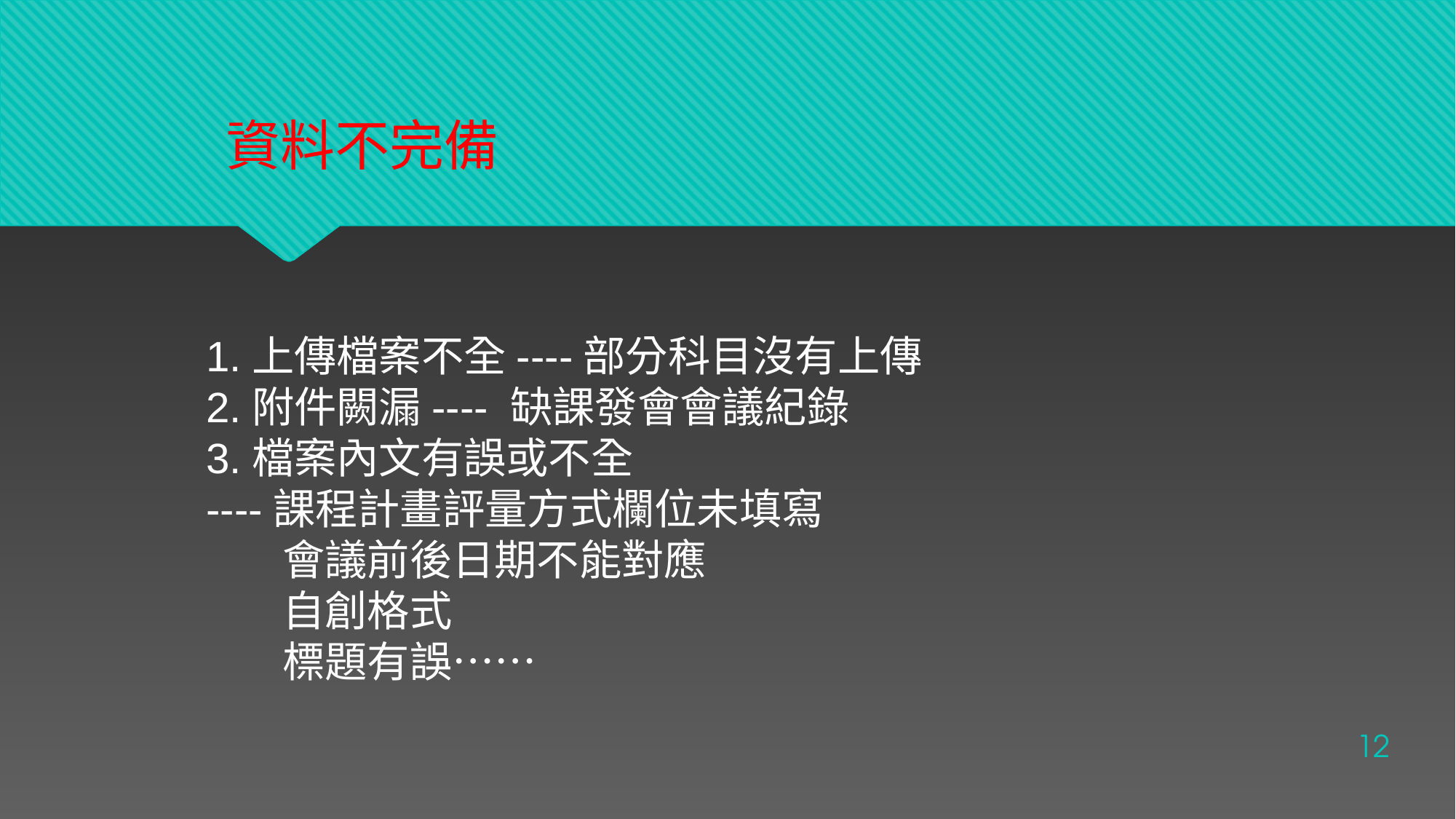

資料不完備

1.上傳檔案不全----部分科目沒有上傳
2.附件闕漏---- 缺課發會會議紀錄
3.檔案內文有誤或不全
----課程計畫評量方式欄位未填寫
       會議前後日期不能對應
       自創格式
       標題有誤……
12